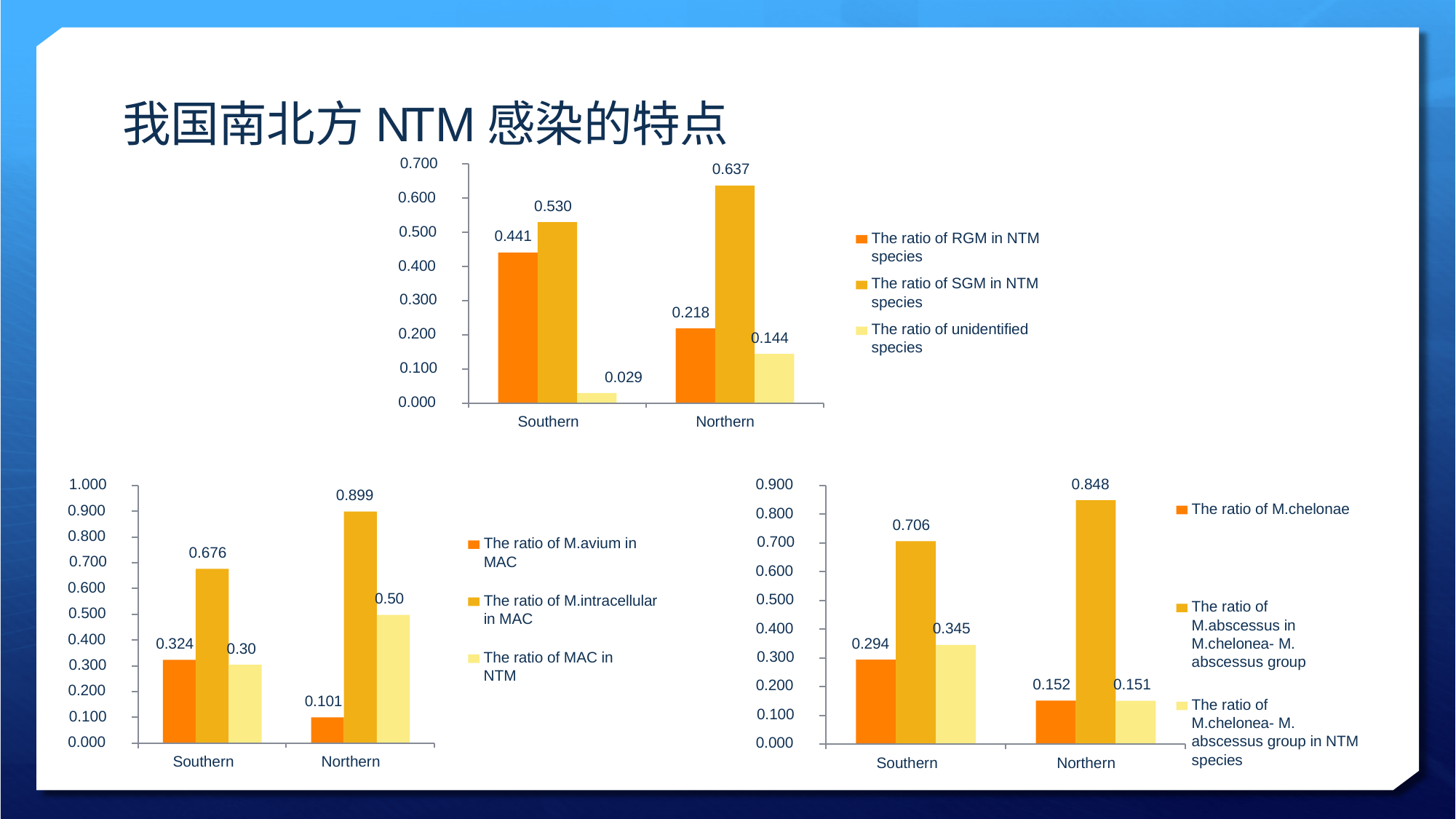

# 我国南北方NTM感染的特点
0.700
0.637

0.600
0.530

0.500

0.441
The ratio of RGM in NTM species

The ratio of SGM in NTM species

The ratio of unidentified species

0.400

0.300

0.218
0.200

0.144

0.100
0.029

0.000

Southern
Northern
0.848
0.900

0.800

0.700

0.600

0.500

0.400

0.300

0.200

0.100

0.000
1.000
0.900
0.800
0.700
0.600
0.500
0.400
0.300
0.200
0.100
0.000
0.899

The ratio of M.chelonae

0.706
The ratio of M.avium in MAC

0.676

0.50
The ratio of M.intracellular in MAC
The ratio of M.abscessus in M.chelonea- M. abscessus group

0.345

0.294
0.324
0.30

The ratio of MAC in NTM

0.152
0.151

0.101

The ratio of M.chelonea- M.
abscessus group in NTM species

Southern
Northern
Southern
Northern